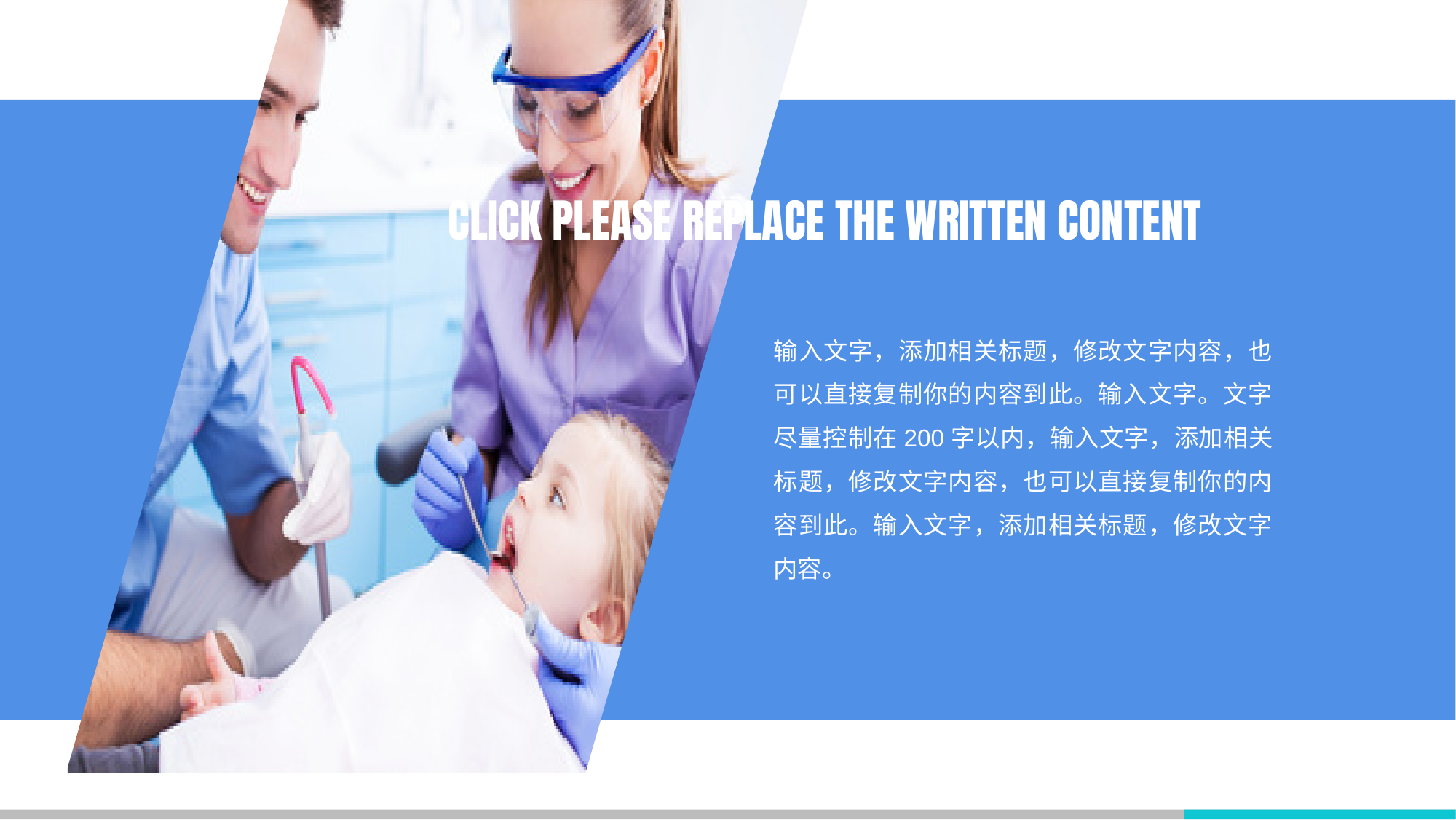

CLICK PLEASE REPLACE THE WRITTEN CONTENT
输入文字，添加相关标题，修改文字内容，也可以直接复制你的内容到此。输入文字。文字尽量控制在200字以内，输入文字，添加相关标题，修改文字内容，也可以直接复制你的内容到此。输入文字，添加相关标题，修改文字内容。